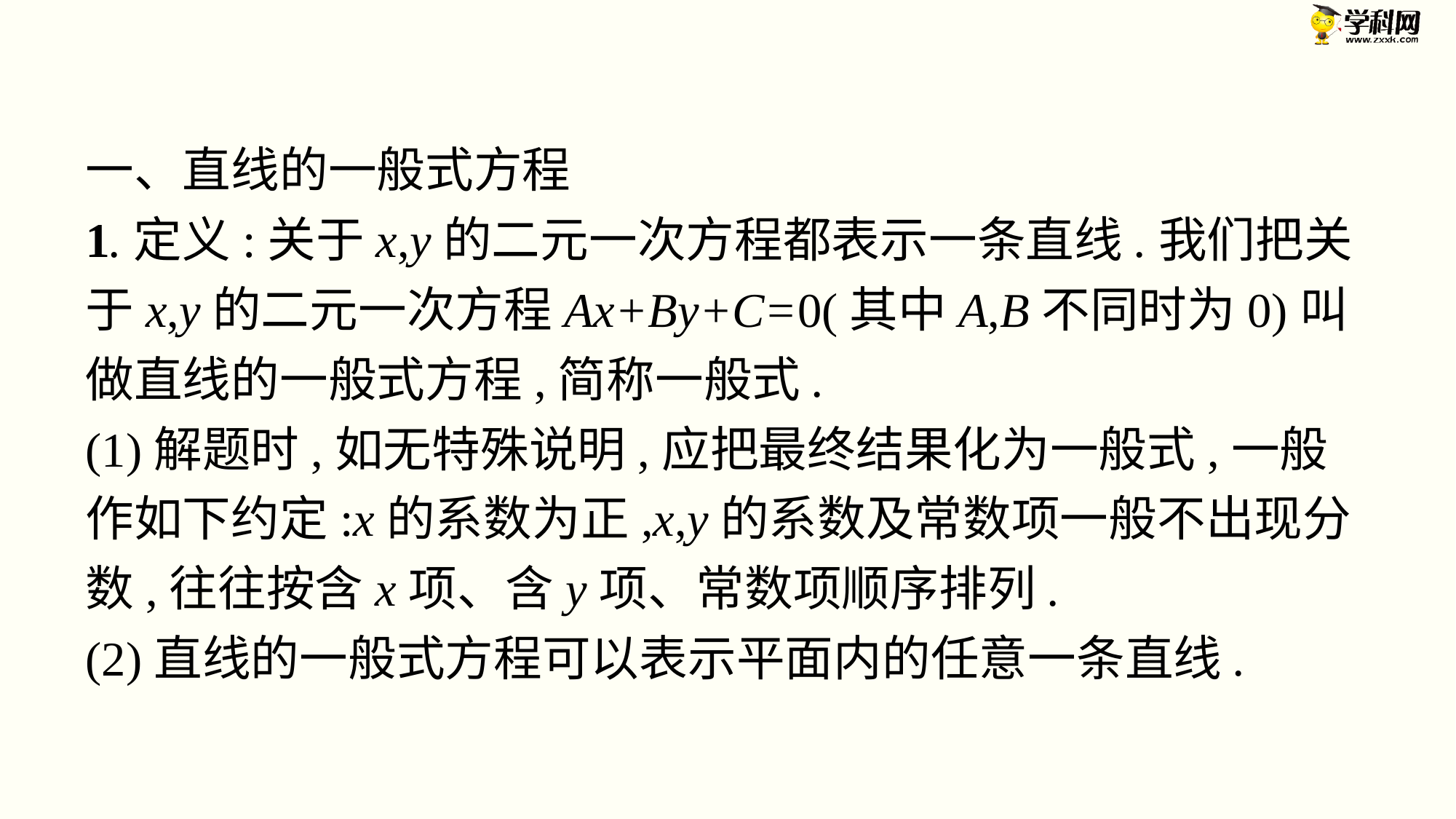

一、直线的一般式方程
1.定义:关于x,y的二元一次方程都表示一条直线.我们把关于x,y的二元一次方程Ax+By+C=0(其中A,B不同时为0)叫做直线的一般式方程,简称一般式.
(1)解题时,如无特殊说明,应把最终结果化为一般式,一般作如下约定:x的系数为正,x,y的系数及常数项一般不出现分数,往往按含x项、含y项、常数项顺序排列.
(2)直线的一般式方程可以表示平面内的任意一条直线.